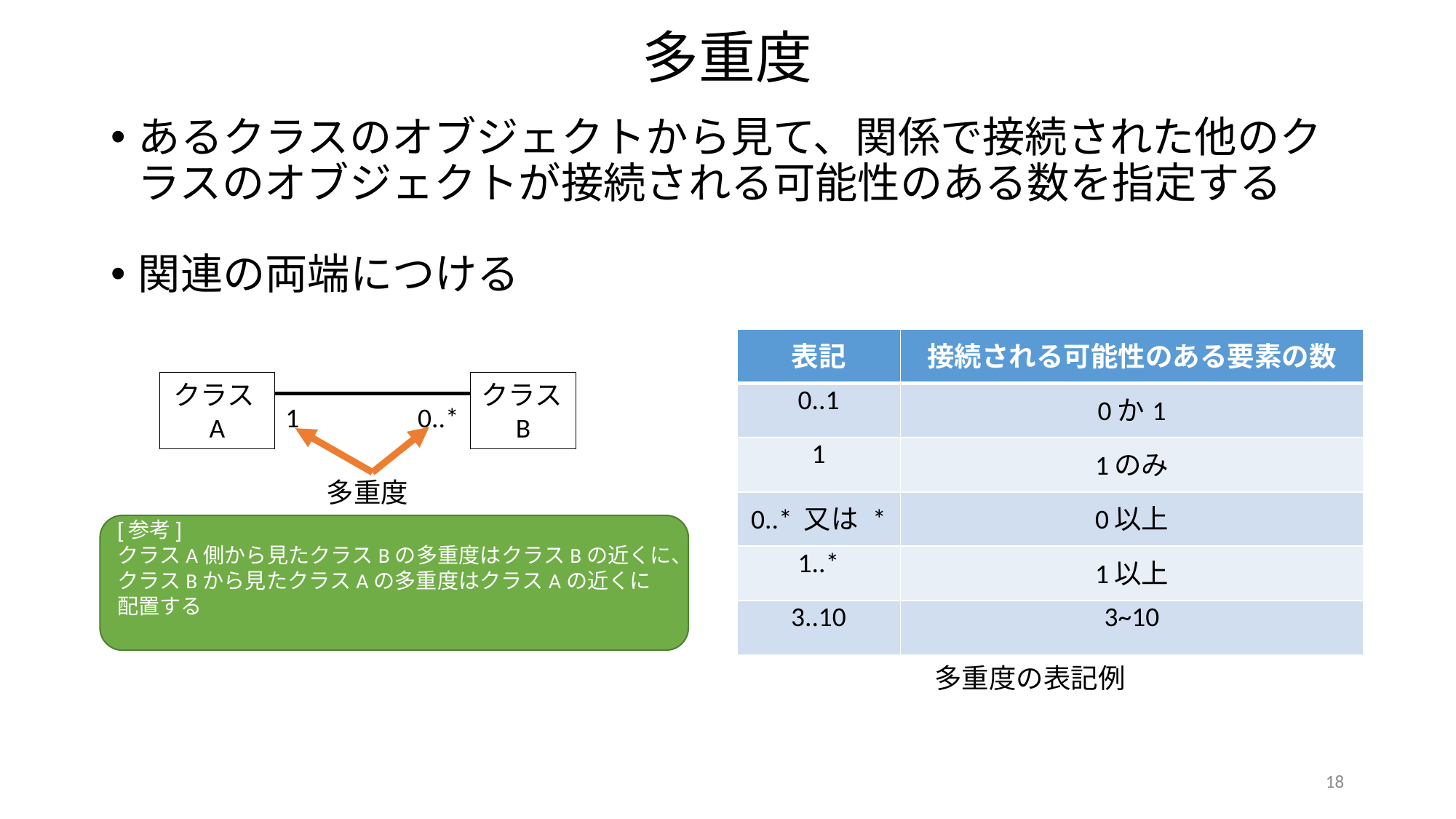

# 多重度
あるクラスのオブジェクトから見て、関係で接続された他のクラスのオブジェクトが接続される可能性のある数を指定する

関連の両端につける
| 表記 | 接続される可能性のある要素の数 |
| --- | --- |
| 0..1 | 0か1 |
| 1 | 1のみ |
| 0..\* 又は \* | 0以上 |
| 1..\* | 1以上 |
| 3..10 | 3~10 |
クラスA
クラスB
1
0..*
多重度
[参考]
クラスA側から見たクラスBの多重度はクラスBの近くに、
クラスBから見たクラスAの多重度はクラスAの近くに配置する

多重度の表記例
18